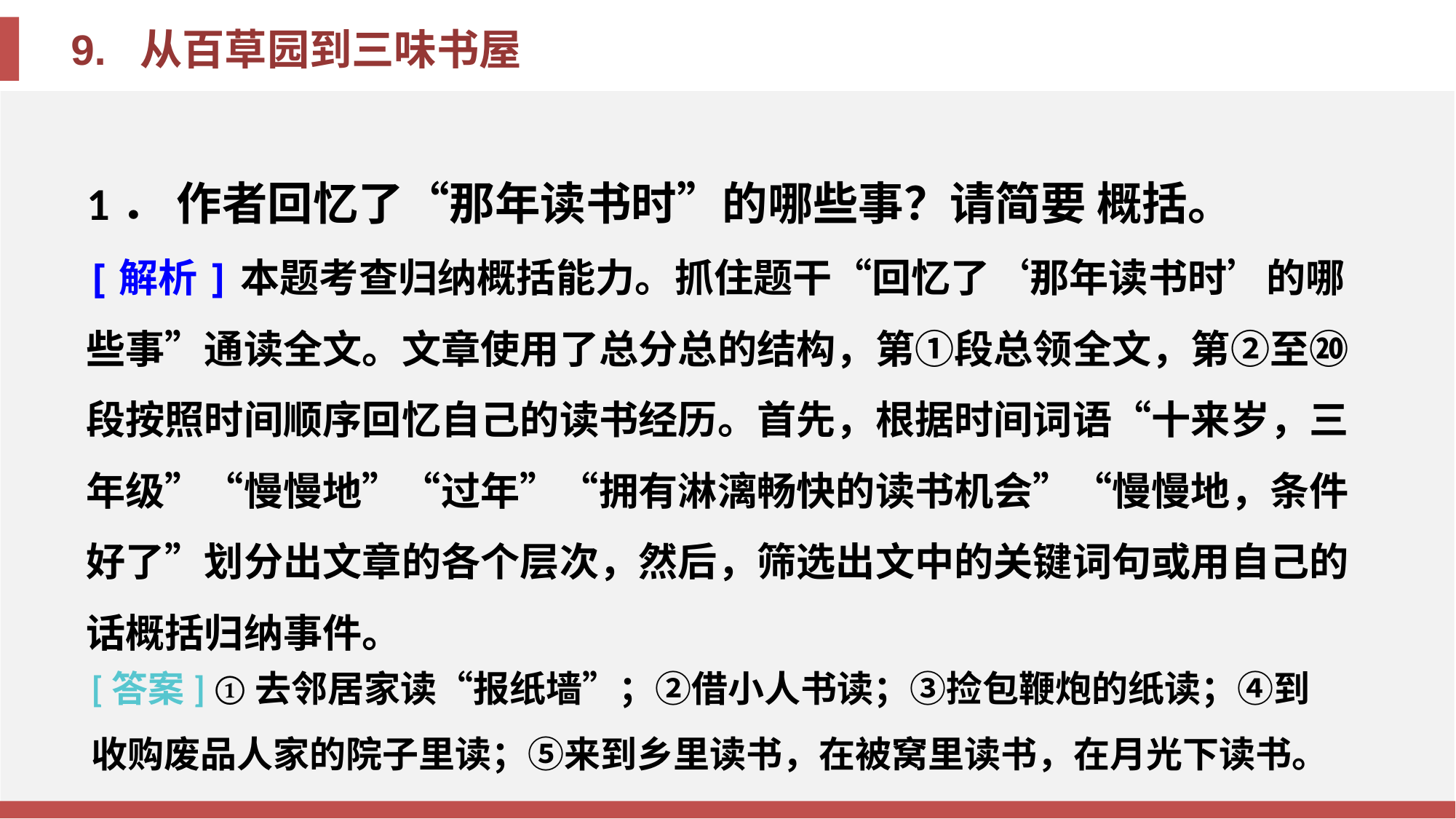

1． 作者回忆了“那年读书时”的哪些事？请简要 概括。
[解析]本题考查归纳概括能力。抓住题干“回忆了‘那年读书时’的哪些事”通读全文。文章使用了总分总的结构，第①段总领全文，第②至⑳段按照时间顺序回忆自己的读书经历。首先，根据时间词语“十来岁，三年级”“慢慢地”“过年”“拥有淋漓畅快的读书机会”“慢慢地，条件好了”划分出文章的各个层次，然后，筛选出文中的关键词句或用自己的话概括归纳事件。
[答案] ①去邻居家读“报纸墙”；②借小人书读；③捡包鞭炮的纸读；④到收购废品人家的院子里读；⑤来到乡里读书，在被窝里读书，在月光下读书。